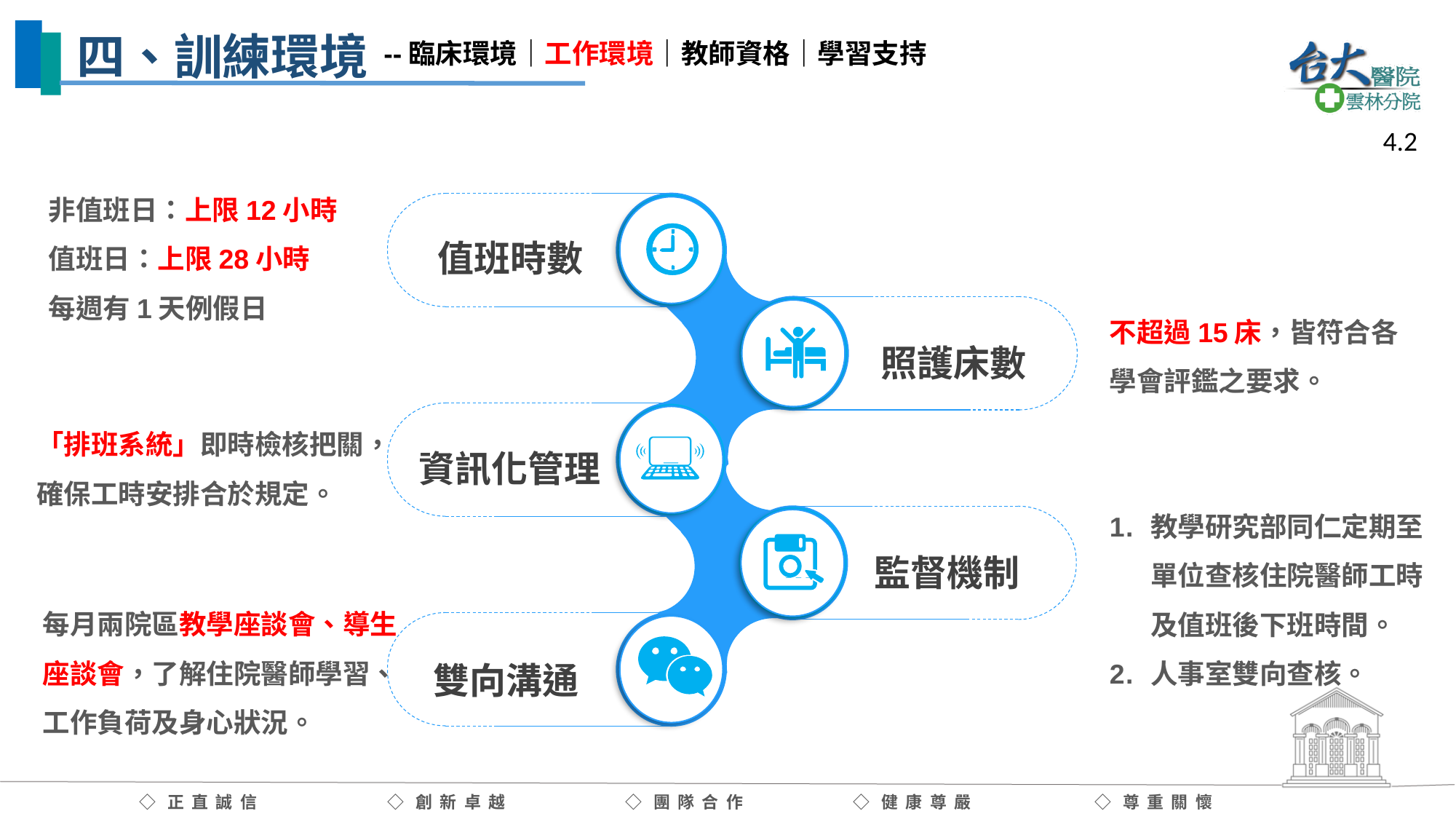

四、訓練環境
--臨床環境｜工作環境｜教師資格｜學習支持
4.2
非值班日：上限12小時
值班日：上限28小時
每週有1天例假日

值班時數

不超過15床，皆符合各學會評鑑之要求。

照護床數

「排班系統」即時檢核把關，確保工時安排合於規定。
資訊化管理

教學研究部同仁定期至單位查核住院醫師工時及值班後下班時間。
人事室雙向查核。

監督機制

每月兩院區教學座談會、導生座談會，了解住院醫師學習、工作負荷及身心狀況。

雙向溝通